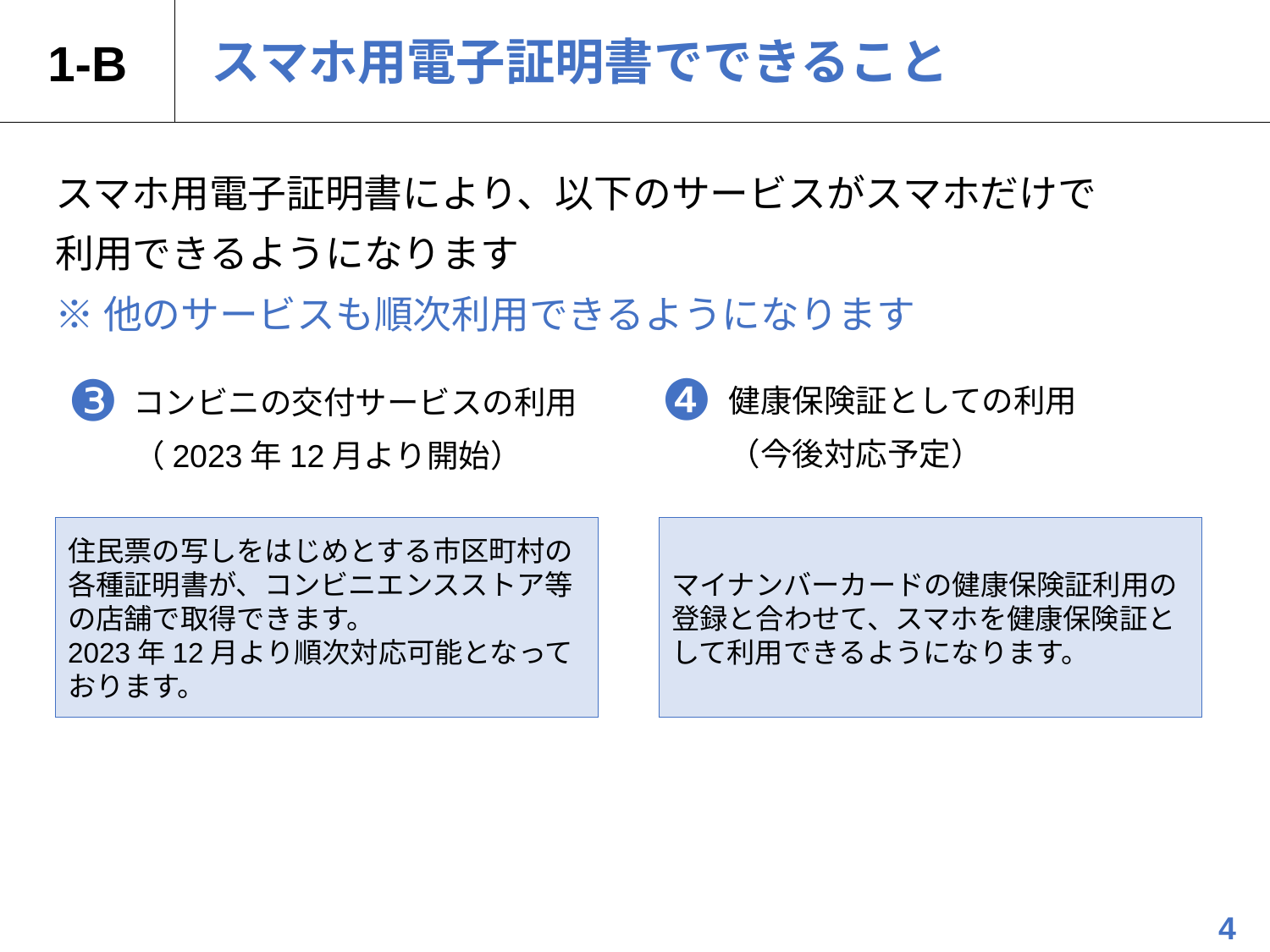

# 1-B
スマホ用電子証明書でできること
スマホ用電子証明書により、以下のサービスがスマホだけで
利用できるようになります
※他のサービスも順次利用できるようになります
健康保険証としての利用
（今後対応予定）
コンビニの交付サービスの利用（2023年12月より開始）
❹
❸
住民票の写しをはじめとする市区町村の各種証明書が、コンビニエンスストア等の店舗で取得できます。
2023年12月より順次対応可能となっております。
マイナンバーカードの健康保険証利用の登録と合わせて、スマホを健康保険証として利用できるようになります。
4